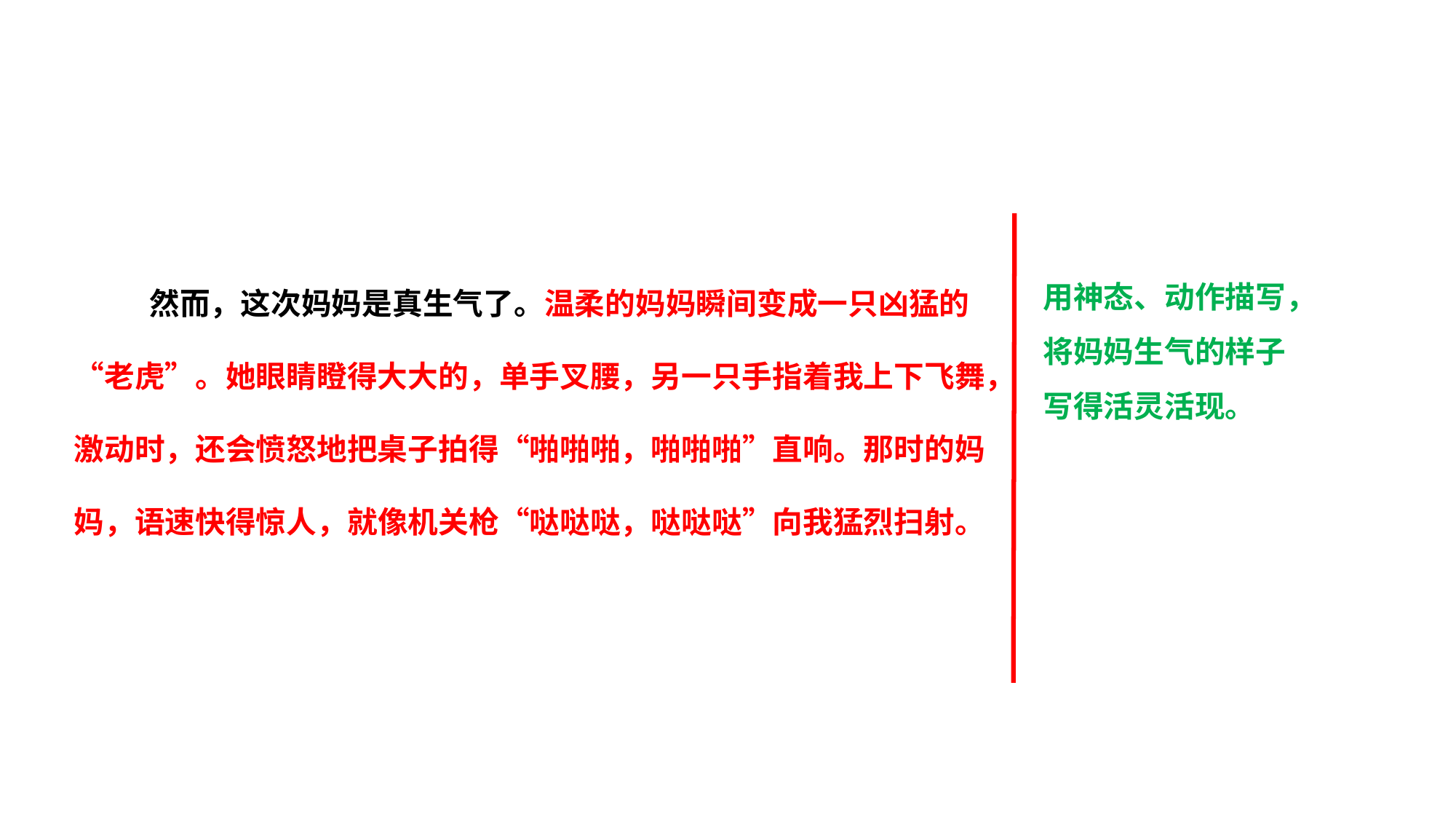

然而，这次妈妈是真生气了。温柔的妈妈瞬间变成一只凶猛的“老虎”。她眼睛瞪得大大的，单手叉腰，另一只手指着我上下飞舞，激动时，还会愤怒地把桌子拍得“啪啪啪，啪啪啪”直响。那时的妈妈，语速快得惊人，就像机关枪“哒哒哒，哒哒哒”向我猛烈扫射。
用神态、动作描写，将妈妈生气的样子写得活灵活现。